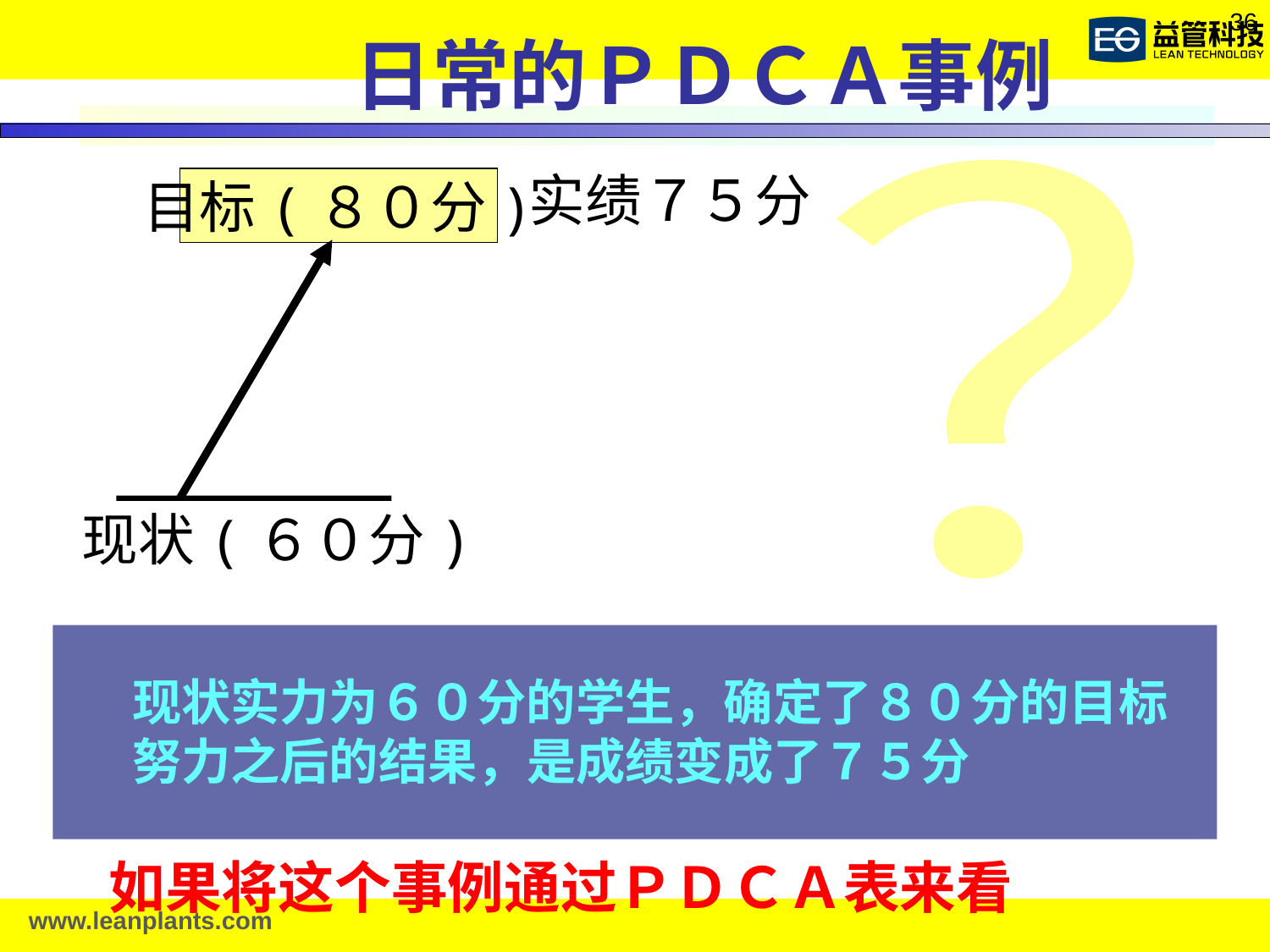

36
日常的ＰＤＣＡ事例

实绩７５分
？
目标(８０分)

现状(６０分)

现状实力为６０分的学生，确定了８０分的目标
努力之后的结果，是成绩变成了７５分
如果将这个事例通过ＰＤＣＡ表来看